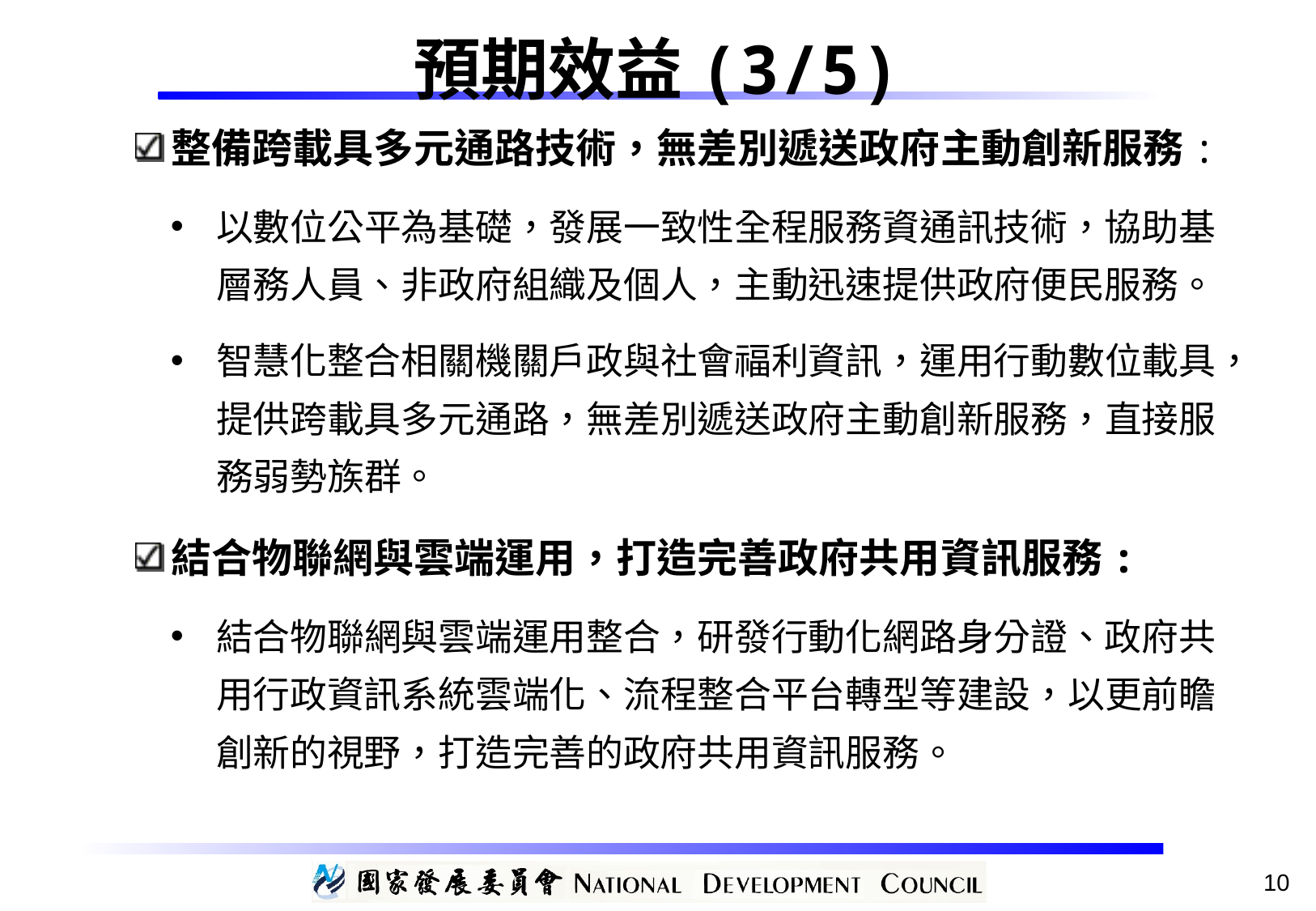

# 預期效益(3/5)
整備跨載具多元通路技術，無差別遞送政府主動創新服務:
以數位公平為基礎，發展一致性全程服務資通訊技術，協助基層務人員、非政府組織及個人，主動迅速提供政府便民服務。
智慧化整合相關機關戶政與社會福利資訊，運用行動數位載具，提供跨載具多元通路，無差別遞送政府主動創新服務，直接服務弱勢族群。
結合物聯網與雲端運用，打造完善政府共用資訊服務:
結合物聯網與雲端運用整合，研發行動化網路身分證、政府共用行政資訊系統雲端化、流程整合平台轉型等建設，以更前瞻創新的視野，打造完善的政府共用資訊服務。

10